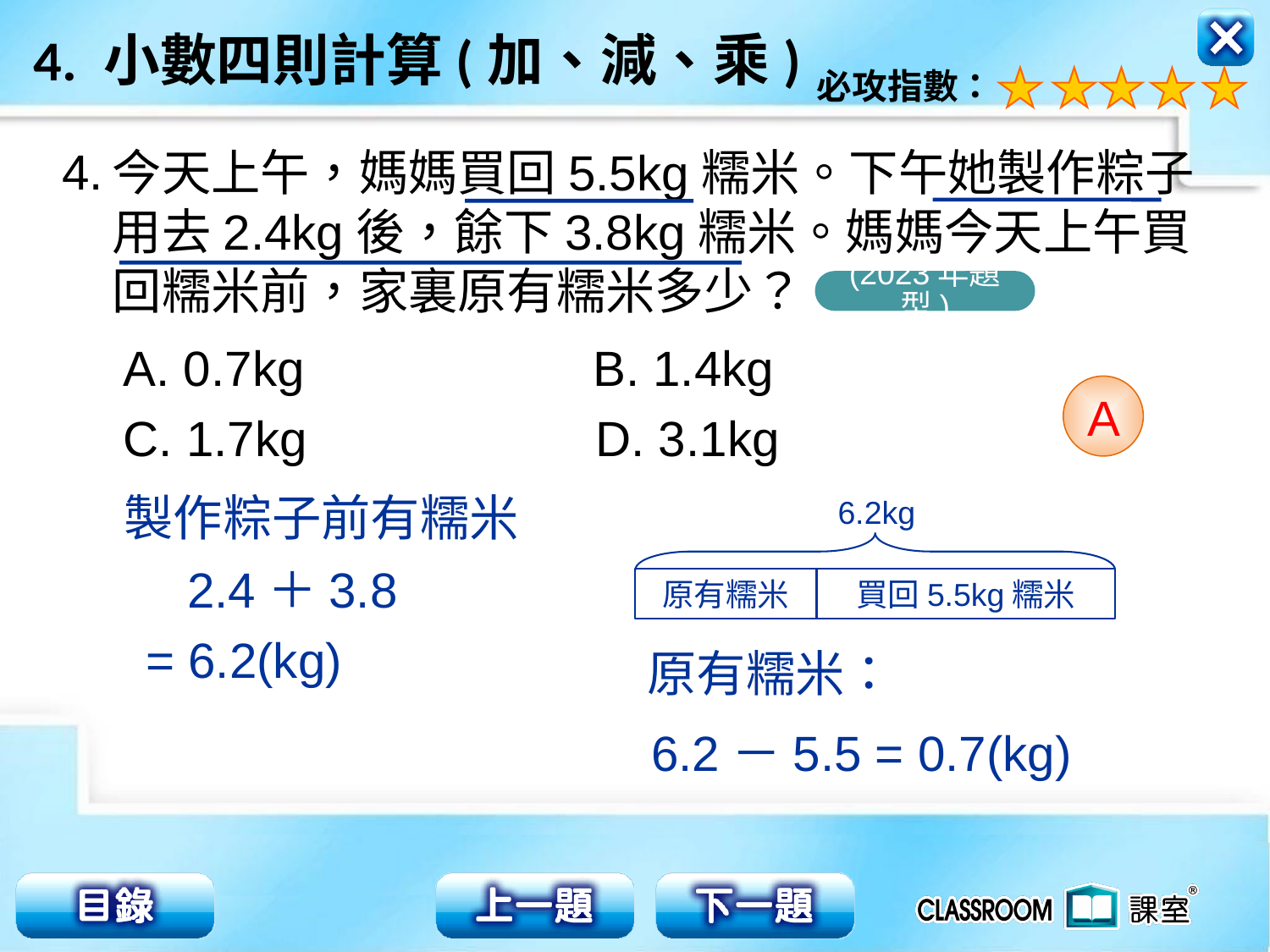

4.
今天上午，媽媽買回5.5kg糯米。下午她製作粽子
用去2.4kg後，餘下3.8kg糯米。媽媽今天上午買
回糯米前，家裏原有糯米多少？

(2023年題型)

A. 0.7kg                     B. 1.4kg
C. 1.7kg                     D. 3.1kg

A
製作粽子前有糯米
 6.2kg
   2.4＋3.8
= 6.2(kg)
原有糯米
買回5.5kg糯米
原有糯米：
 6.2－5.5 = 0.7(kg)